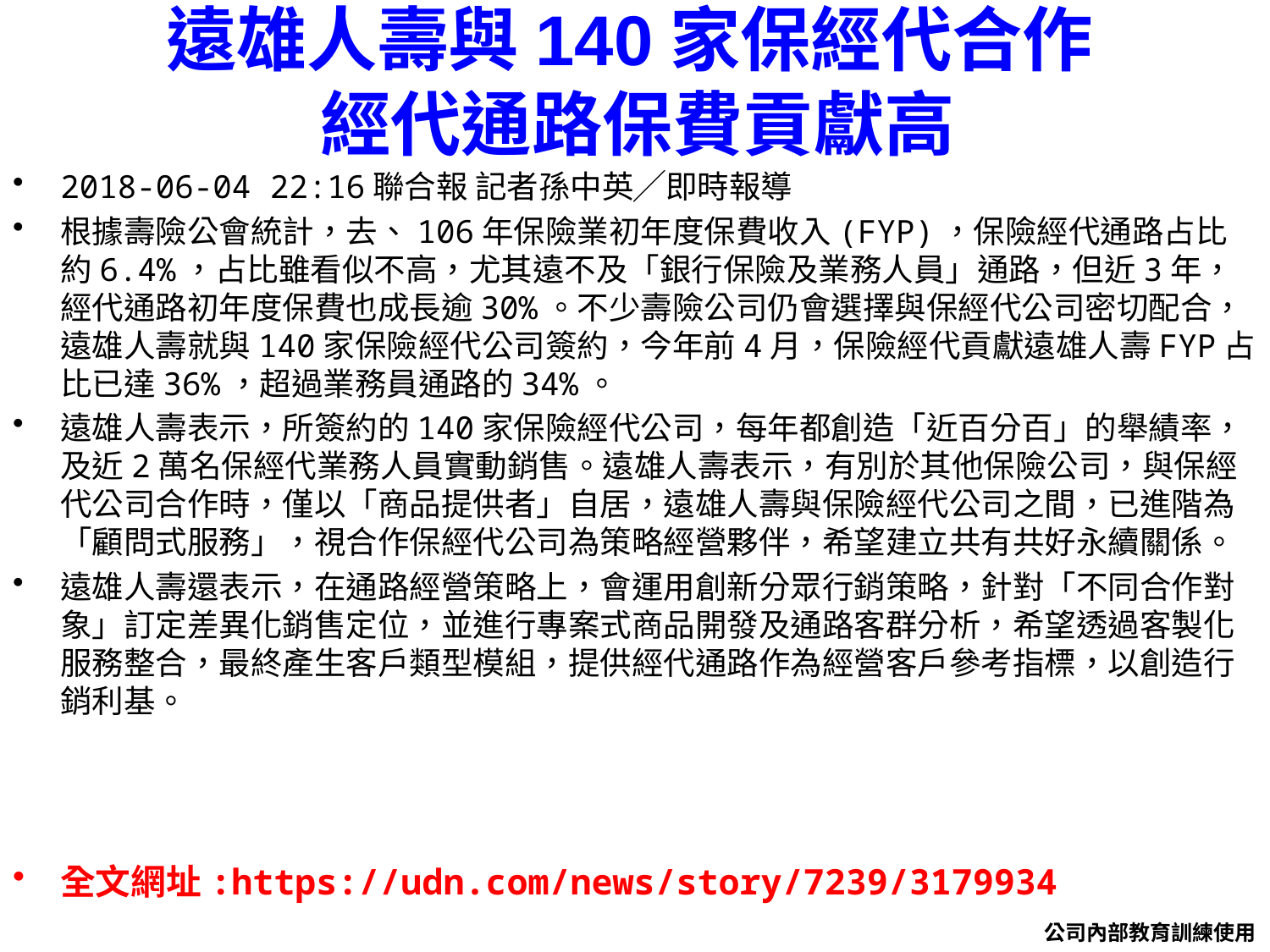

# 遠雄人壽與140家保經代合作 經代通路保費貢獻高

2018-06-04 22:16聯合報 記者孫中英╱即時報導
根據壽險公會統計，去、106年保險業初年度保費收入(FYP)，保險經代通路占比約6.4%，占比雖看似不高，尤其遠不及「銀行保險及業務人員」通路，但近3年，經代通路初年度保費也成長逾30%。不少壽險公司仍會選擇與保經代公司密切配合，遠雄人壽就與140家保險經代公司簽約，今年前4月，保險經代貢獻遠雄人壽FYP占比已達36%，超過業務員通路的34%。
遠雄人壽表示，所簽約的140家保險經代公司，每年都創造「近百分百」的舉績率，及近2萬名保經代業務人員實動銷售。遠雄人壽表示，有別於其他保險公司，與保經代公司合作時，僅以「商品提供者」自居，遠雄人壽與保險經代公司之間，已進階為「顧問式服務」，視合作保經代公司為策略經營夥伴，希望建立共有共好永續關係。
遠雄人壽還表示，在通路經營策略上，會運用創新分眾行銷策略，針對「不同合作對象」訂定差異化銷售定位，並進行專案式商品開發及通路客群分析，希望透過客製化服務整合，最終產生客戶類型模組，提供經代通路作為經營客戶參考指標，以創造行銷利基。

全文網址:https://udn.com/news/story/7239/3179934

公司內部教育訓練使用